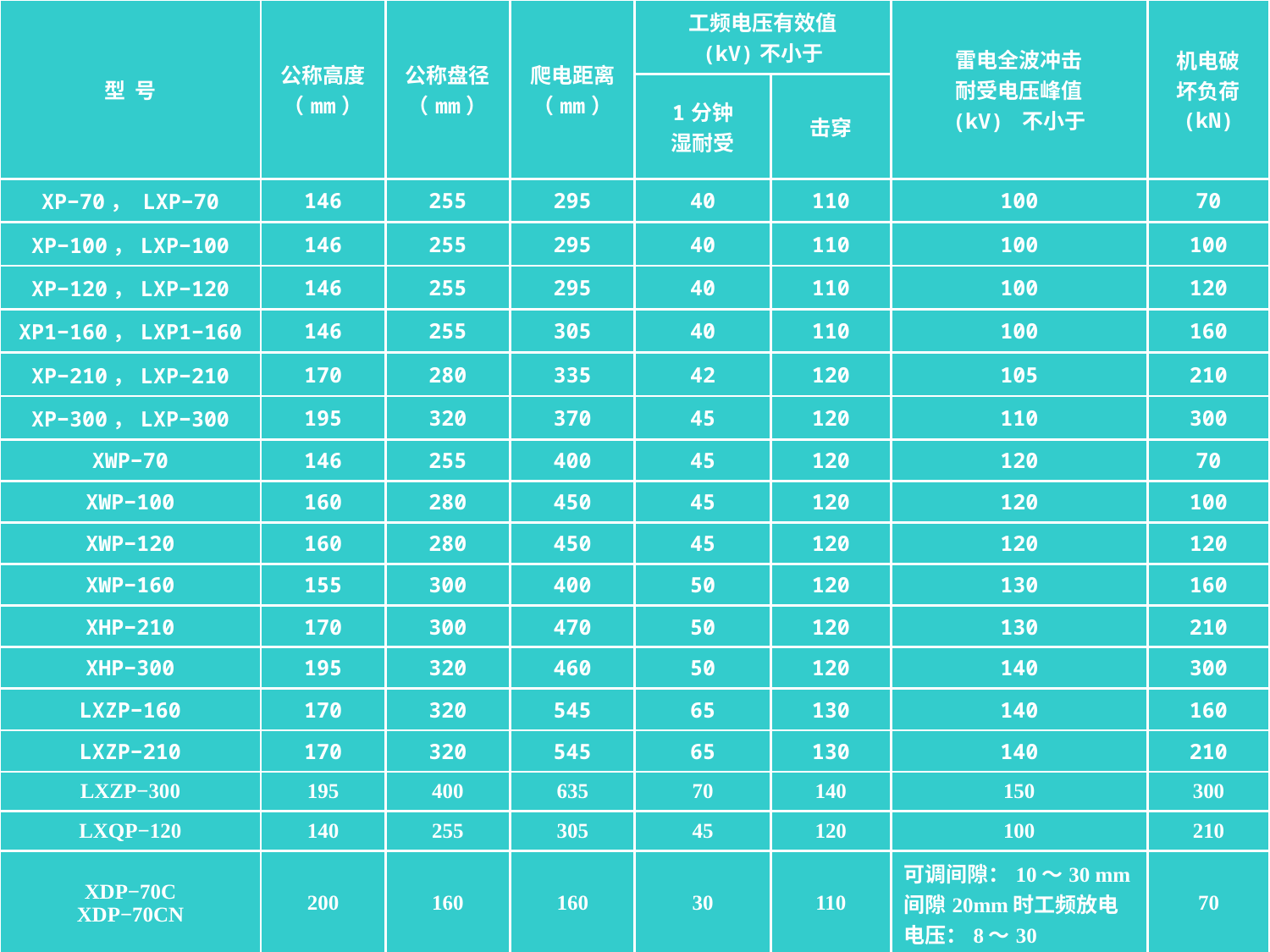

| 型 号 | 公称高度 （mm） | 公称盘径 （mm） | 爬电距离 （mm） | 工频电压有效值 (kV)不小于 |  | 雷电全波冲击 耐受电压峰值 (kV) 不小于 | 机电破 坏负荷 (kN) |
| --- | --- | --- | --- | --- | --- | --- | --- |
|  |  |  |  | 1分钟 湿耐受 | 击穿 |  |  |
| XP−70， LXP−70 | 146 | 255 | 295 | 40 | 110 | 100 | 70 |
| XP−100，LXP−100 | 146 | 255 | 295 | 40 | 110 | 100 | 100 |
| XP−120，LXP−120 | 146 | 255 | 295 | 40 | 110 | 100 | 120 |
| XP1−160，LXP1−160 | 146 | 255 | 305 | 40 | 110 | 100 | 160 |
| XP−210，LXP−210 | 170 | 280 | 335 | 42 | 120 | 105 | 210 |
| XP−300，LXP−300 | 195 | 320 | 370 | 45 | 120 | 110 | 300 |
| XWP−70 | 146 | 255 | 400 | 45 | 120 | 120 | 70 |
| XWP−100 | 160 | 280 | 450 | 45 | 120 | 120 | 100 |
| XWP−120 | 160 | 280 | 450 | 45 | 120 | 120 | 120 |
| XWP−160 | 155 | 300 | 400 | 50 | 120 | 130 | 160 |
| XHP−210 | 170 | 300 | 470 | 50 | 120 | 130 | 210 |
| XHP−300 | 195 | 320 | 460 | 50 | 120 | 140 | 300 |
| LXZP−160 | 170 | 320 | 545 | 65 | 130 | 140 | 160 |
| LXZP−210 | 170 | 320 | 545 | 65 | 130 | 140 | 210 |
| LXZP−300 | 195 | 400 | 635 | 70 | 140 | 150 | 300 |
| LXQP−120 | 140 | 255 | 305 | 45 | 120 | 100 | 210 |
| XDP−70C XDP−70CN | 200 | 160 | 160 | 30 | 110 | 可调间隙：10～30 mm 间隙20mm时工频放电电压：8～30 | 70 |
| XDP−100C XDP−100CN | 210 | 170 | 170 | 30 | 110 | 可调间隙：10～30 mm 间隙20mm时工频放电电压：8～30 | 100 |
# 悬式绝缘子重要性能指标：击穿电压、爬电距离（泄露距离）、机电破坏负荷，见表1-6。